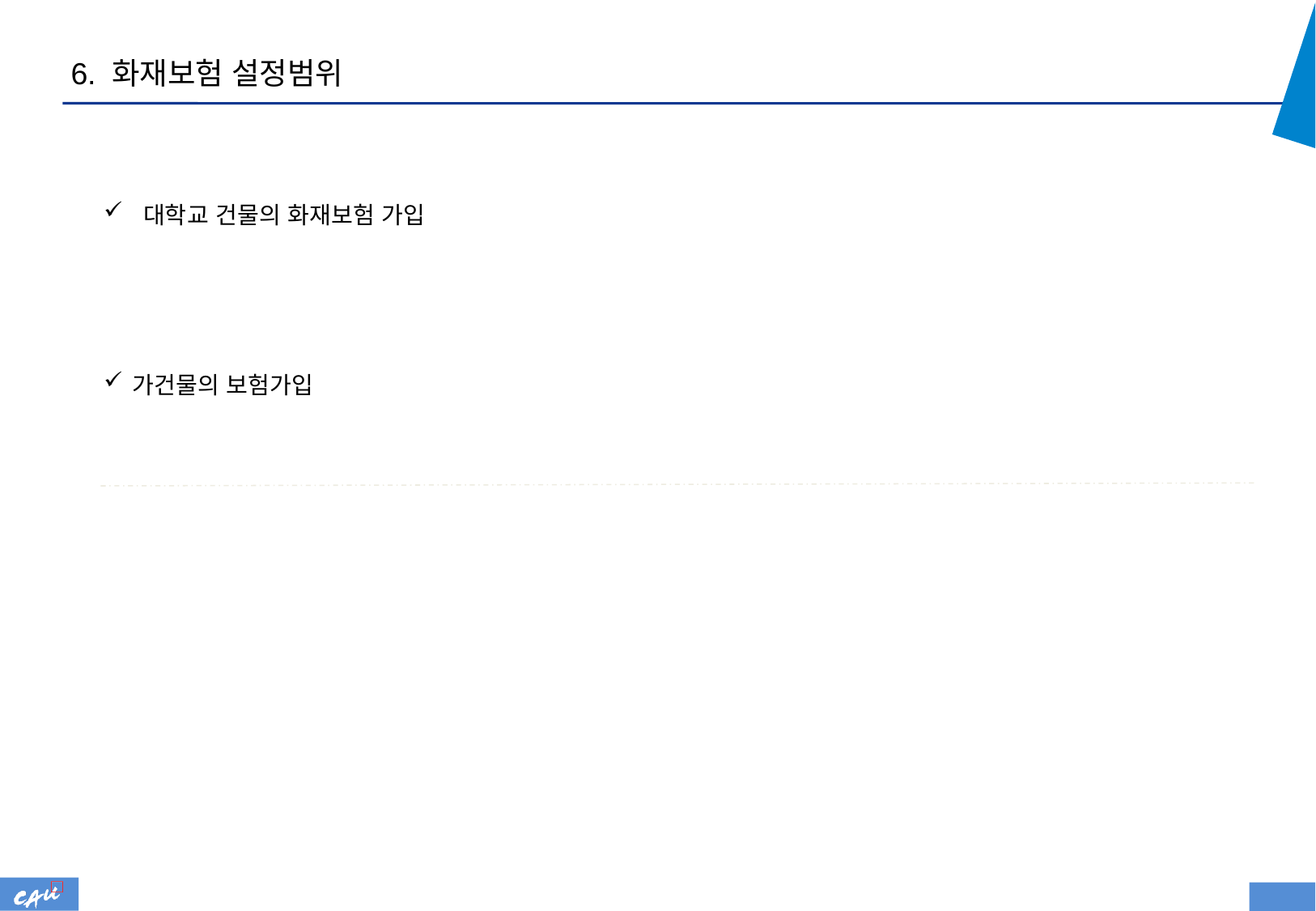

6. 화재보험 설정범위

 대학교 건물의 화재보험 가입

가건물의 보험가입
9